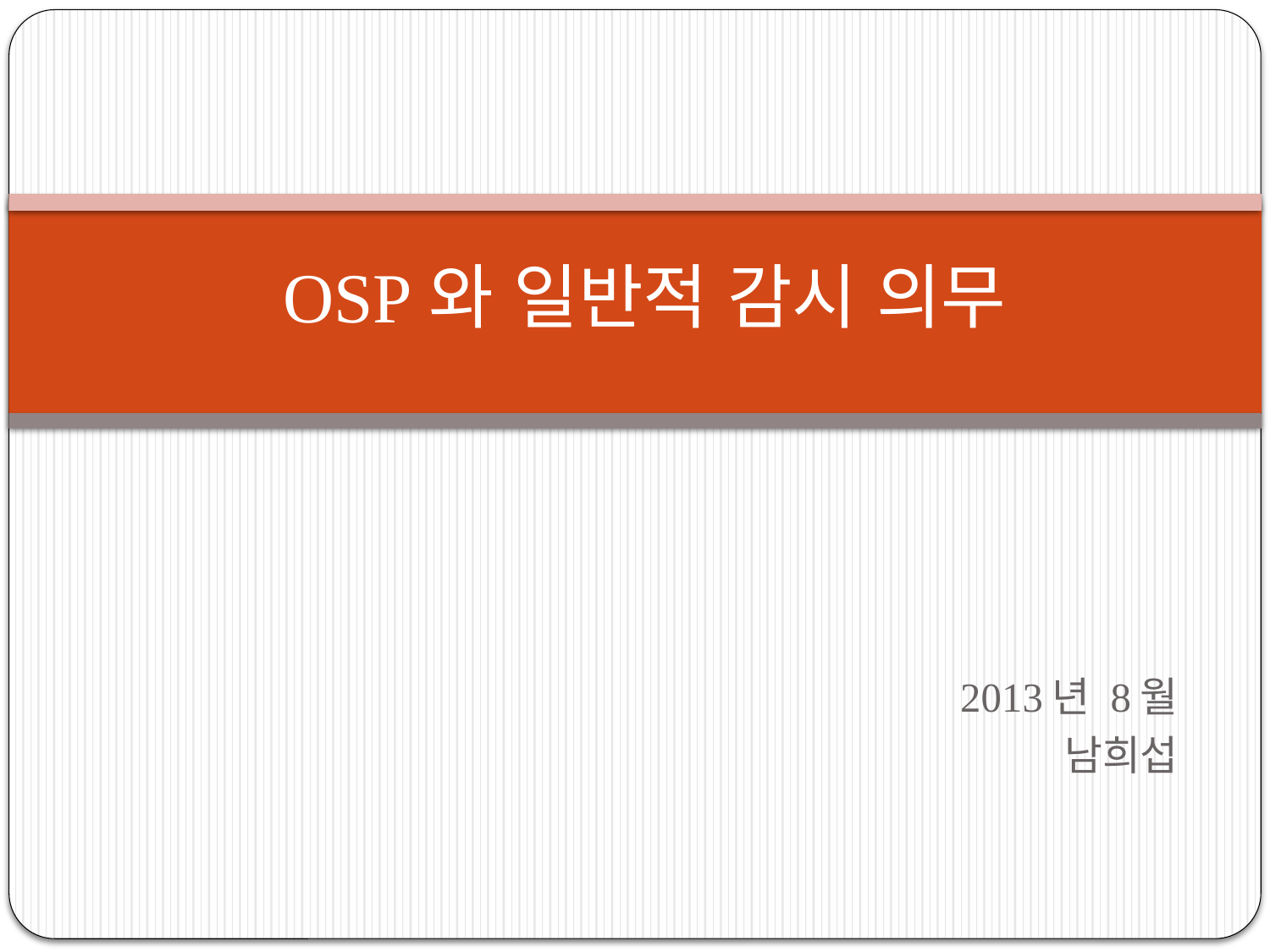

# OSP와 일반적 감시 의무
2013년 8월
남희섭